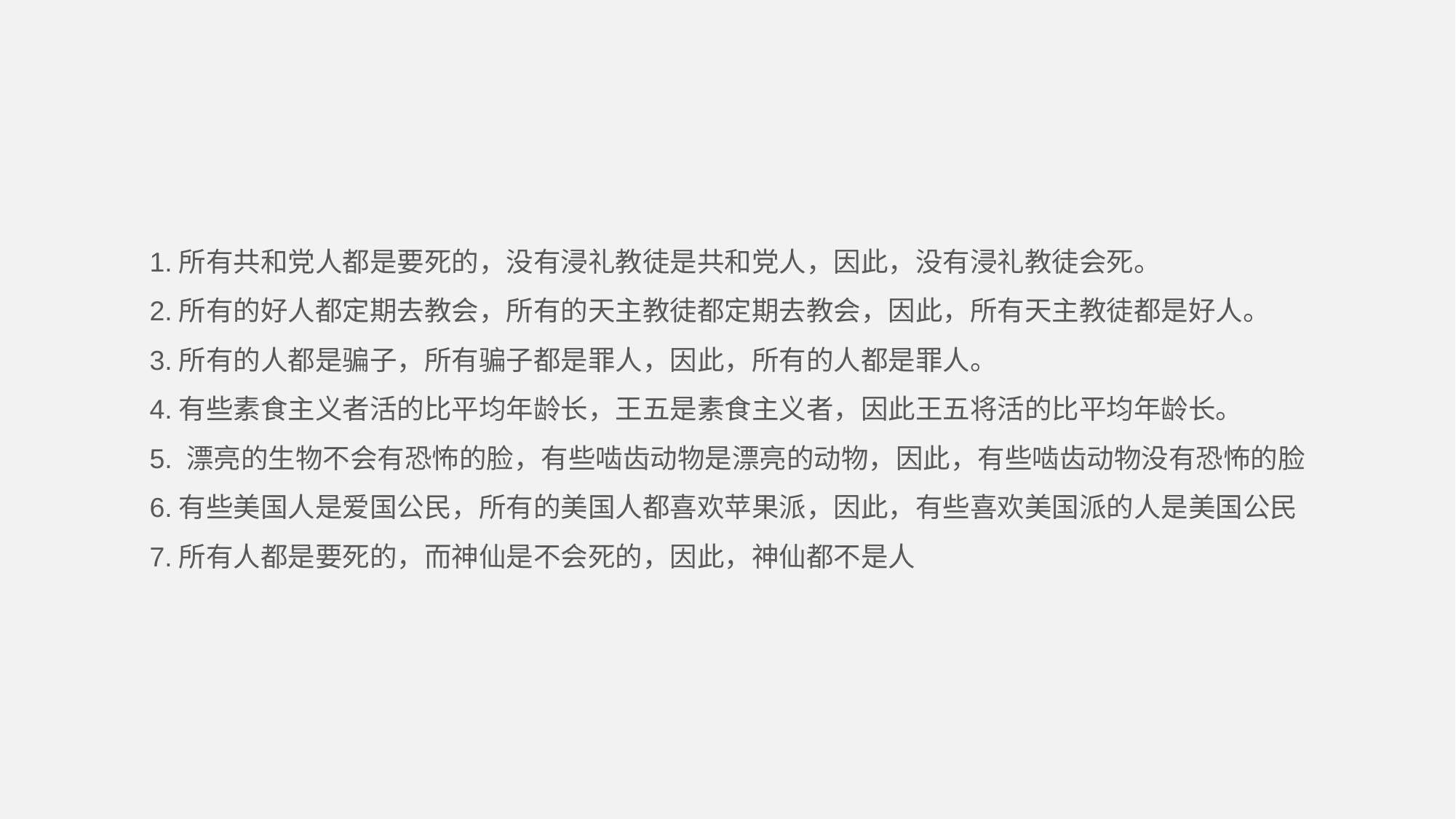

1.所有共和党人都是要死的，没有浸礼教徒是共和党人，因此，没有浸礼教徒会死。
2.所有的好人都定期去教会，所有的天主教徒都定期去教会，因此，所有天主教徒都是好人。
3.所有的人都是骗子，所有骗子都是罪人，因此，所有的人都是罪人。
4.有些素食主义者活的比平均年龄长，王五是素食主义者，因此王五将活的比平均年龄长。
5. 漂亮的生物不会有恐怖的脸，有些啮齿动物是漂亮的动物，因此，有些啮齿动物没有恐怖的脸
6.有些美国人是爱国公民，所有的美国人都喜欢苹果派，因此，有些喜欢美国派的人是美国公民
7.所有人都是要死的，而神仙是不会死的，因此，神仙都不是人